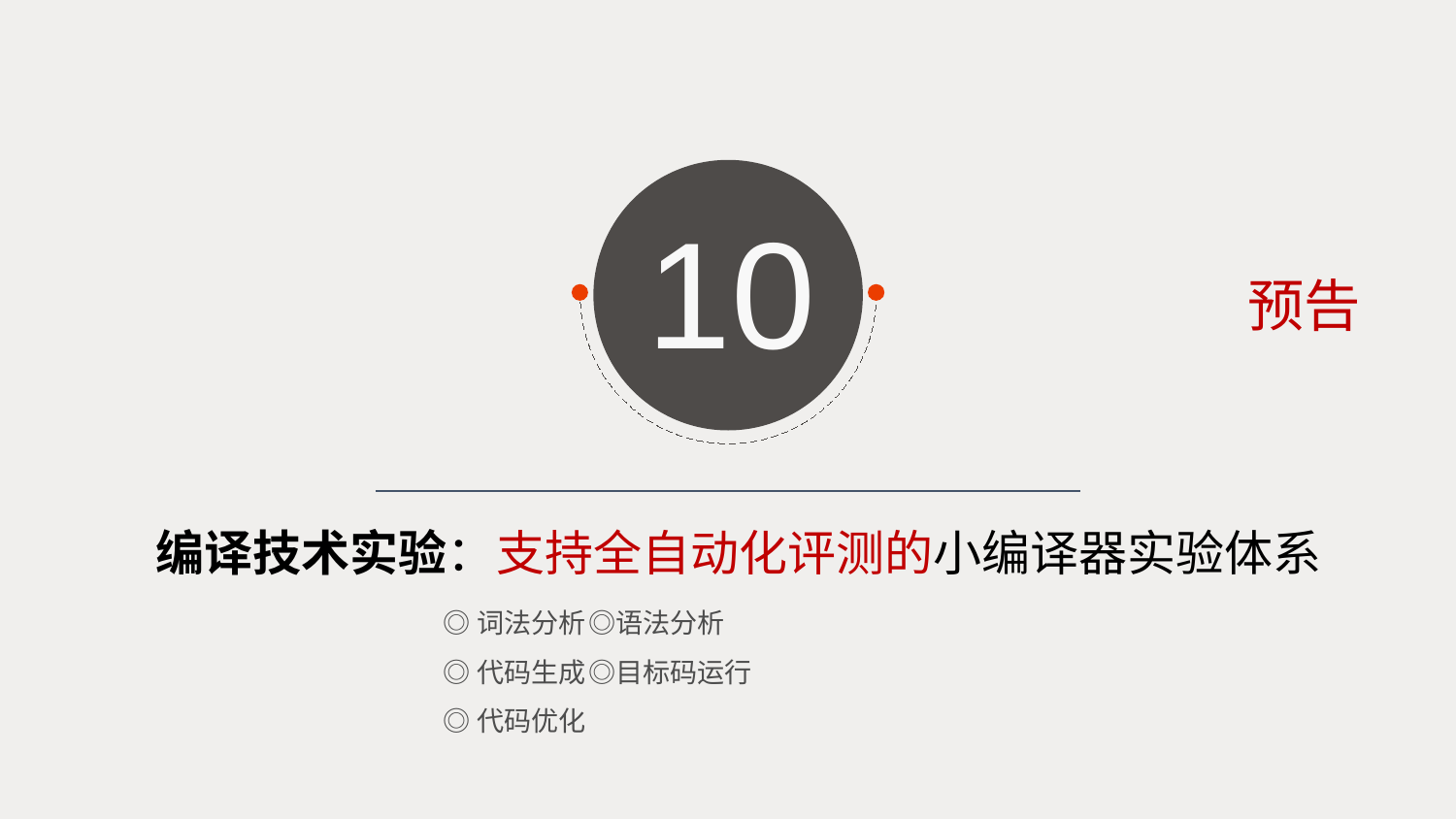

10
预告

编译技术实验：支持全自动化评测的小编译器实验体系
◎词法分析	◎语法分析
◎代码生成	◎目标码运行
◎代码优化